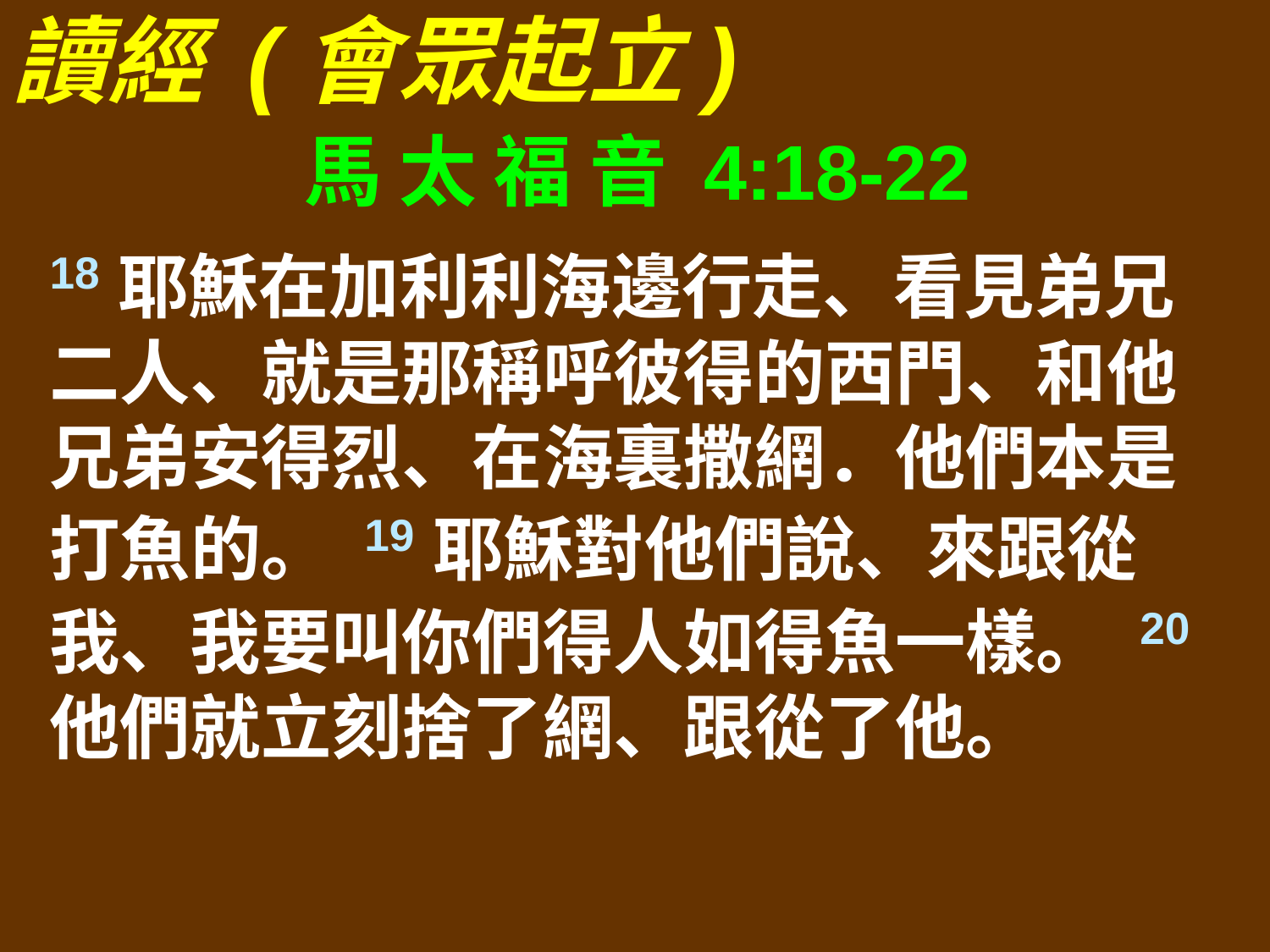

讀經 (會眾起立)
馬 太 福 音 4:18-22
18耶穌在加利利海邊行走、看見弟兄二人、就是那稱呼彼得的西門、和他兄弟安得烈、在海裏撒網．他們本是打魚的。 19耶穌對他們說、來跟從我、我要叫你們得人如得魚一樣。 20他們就立刻捨了網、跟從了他。